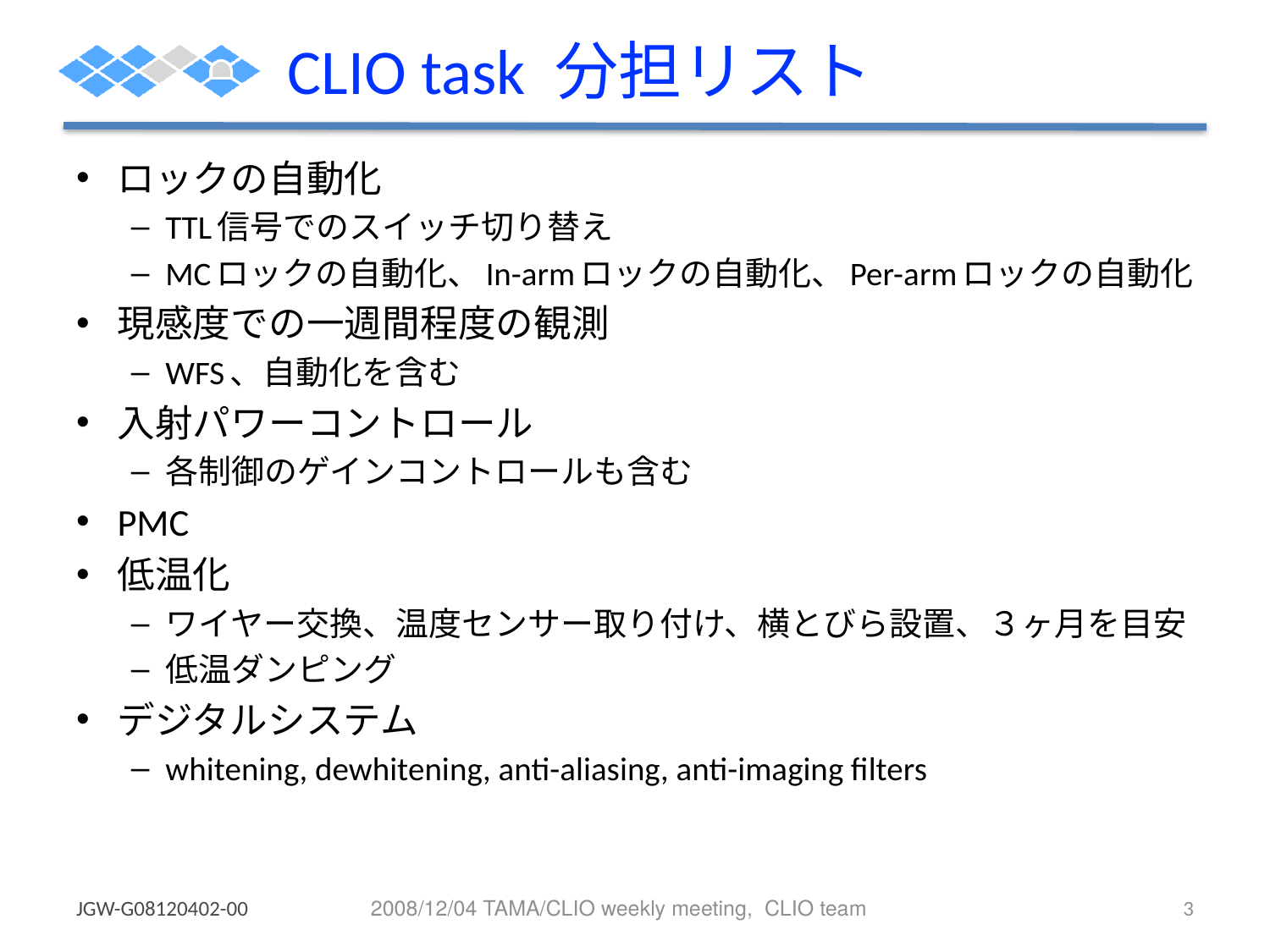

# CLIO task 分担リスト
ロックの自動化
TTL信号でのスイッチ切り替え
MCロックの自動化、In-armロックの自動化、Per-armロックの自動化
現感度での一週間程度の観測
WFS、自動化を含む
入射パワーコントロール
各制御のゲインコントロールも含む
PMC
低温化
ワイヤー交換、温度センサー取り付け、横とびら設置、３ヶ月を目安
低温ダンピング
デジタルシステム
whitening, dewhitening, anti-aliasing, anti-imaging filters
JGW-G08120402-00
2008/12/04 TAMA/CLIO weekly meeting,  CLIO team
3